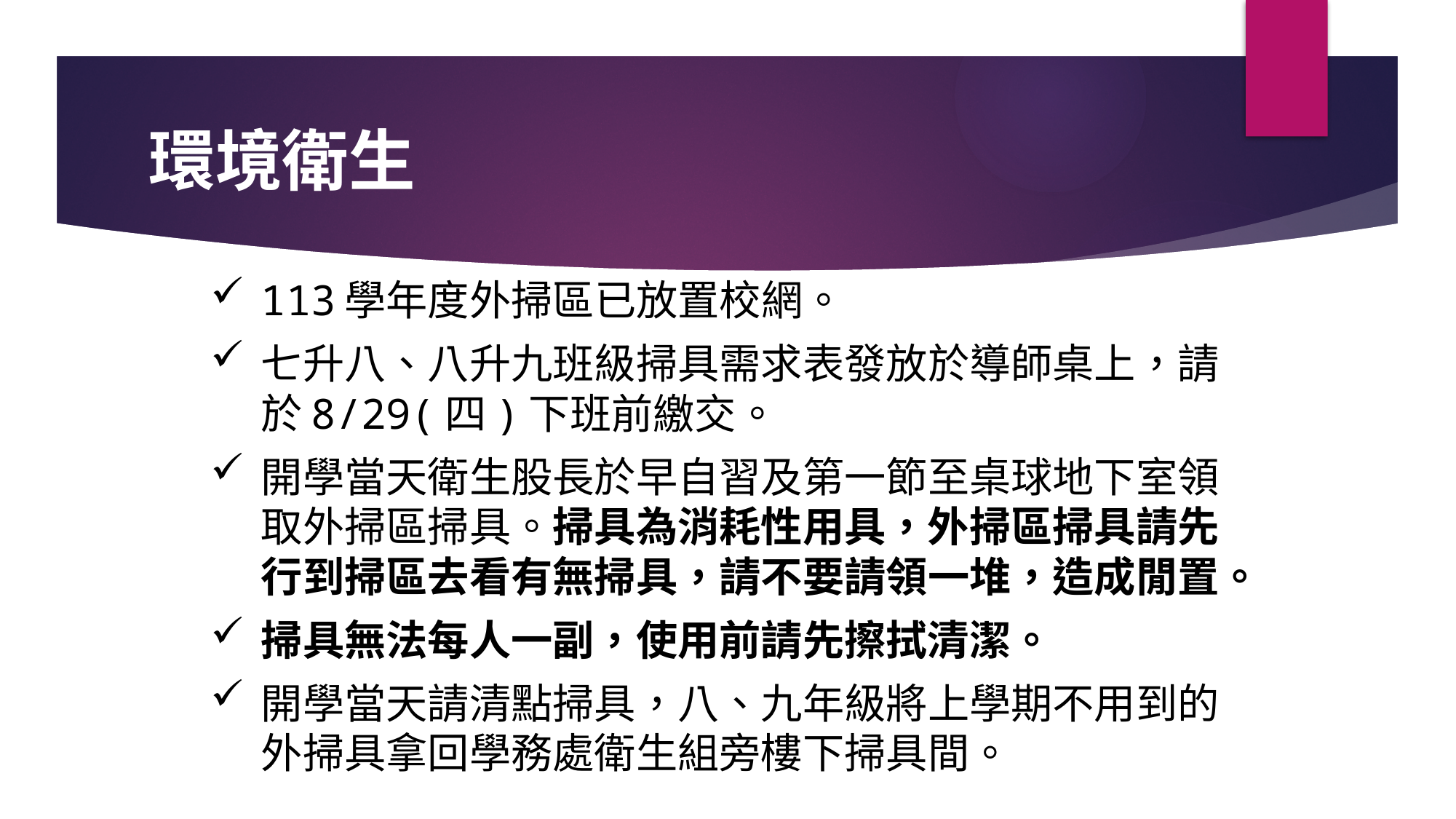

# 環境衛生
113學年度外掃區已放置校網。
七升八、八升九班級掃具需求表發放於導師桌上，請於8/29(四)下班前繳交。
開學當天衛生股長於早自習及第一節至桌球地下室領取外掃區掃具。掃具為消耗性用具，外掃區掃具請先行到掃區去看有無掃具，請不要請領一堆，造成閒置。
掃具無法每人一副，使用前請先擦拭清潔。
開學當天請清點掃具，八、九年級將上學期不用到的外掃具拿回學務處衛生組旁樓下掃具間。